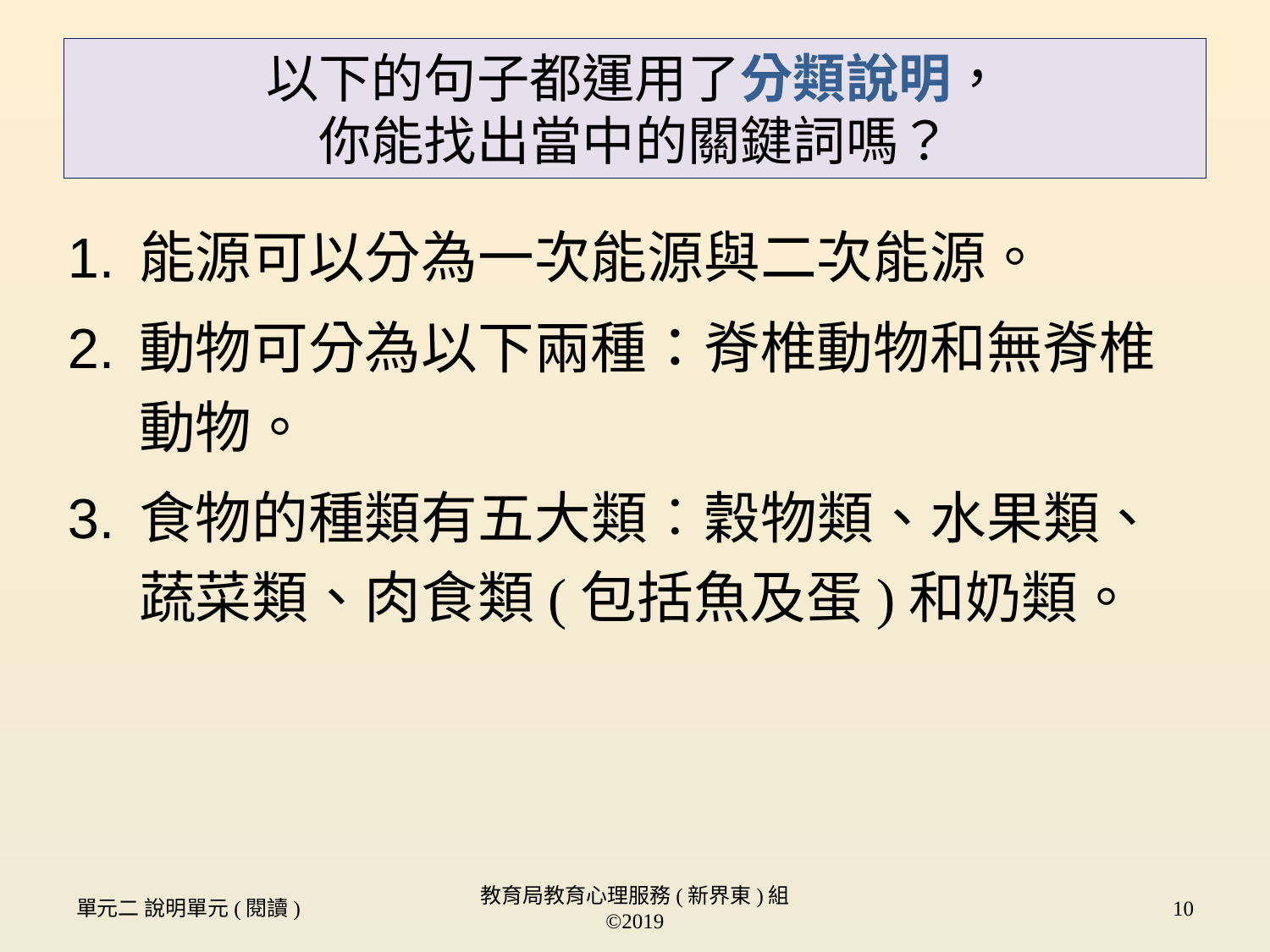

# 以下的句子都運用了分類說明， 你能找出當中的關鍵詞嗎？

能源可以分為一次能源與二次能源。
動物可分為以下兩種：脊椎動物和無脊椎動物。
食物的種類有五大類︰穀物類、水果類、蔬菜類、肉食類(包括魚及蛋)和奶類。

單元二 說明單元(閱讀)
教育局教育心理服務(新界東)組 ©2019
10